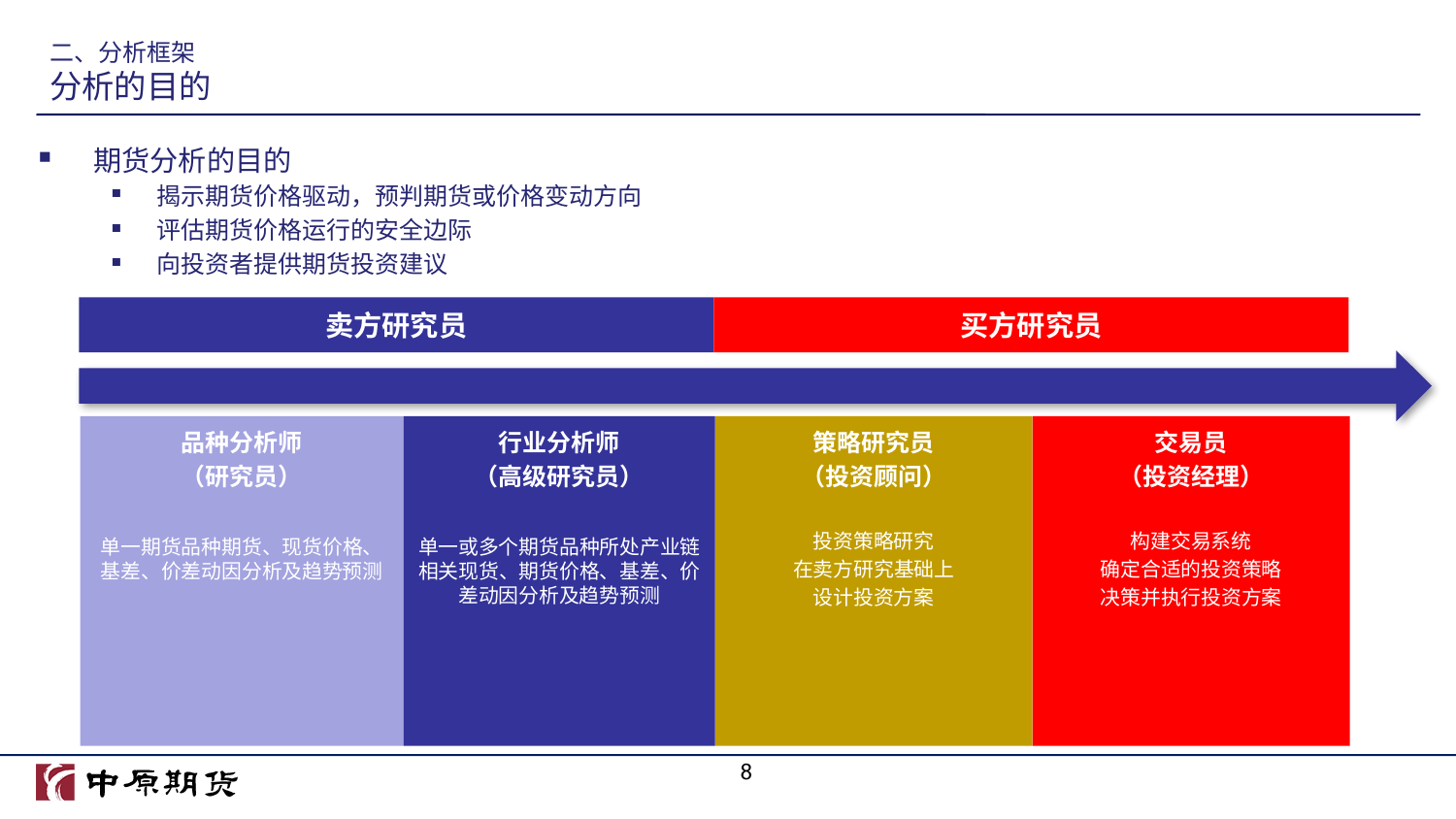

# 二、分析框架 分析的目的
期货分析的目的
揭示期货价格驱动，预判期货或价格变动方向
评估期货价格运行的安全边际
向投资者提供期货投资建议
卖方研究员
买方研究员

品种分析师
（研究员）

单一期货品种期货、现货价格、基差、价差动因分析及趋势预测
行业分析师
（高级研究员）

单一或多个期货品种所处产业链相关现货、期货价格、基差、价差动因分析及趋势预测
策略研究员
（投资顾问）

投资策略研究
在卖方研究基础上
设计投资方案
交易员
（投资经理）

构建交易系统
确定合适的投资策略
决策并执行投资方案
8